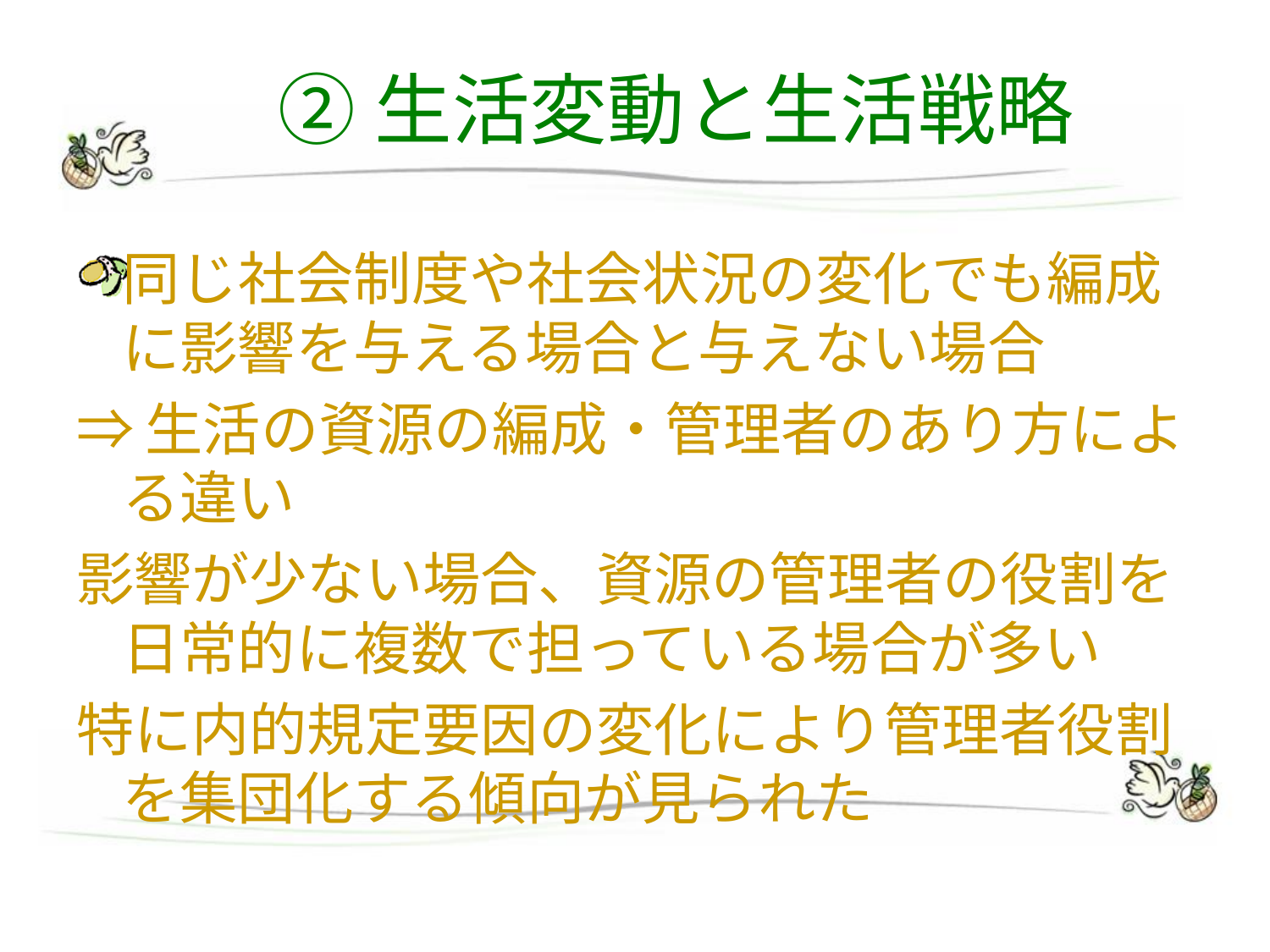

# ②生活変動と生活戦略
同じ社会制度や社会状況の変化でも編成に影響を与える場合と与えない場合
⇒生活の資源の編成・管理者のあり方による違い
影響が少ない場合、資源の管理者の役割を日常的に複数で担っている場合が多い
特に内的規定要因の変化により管理者役割を集団化する傾向が見られた